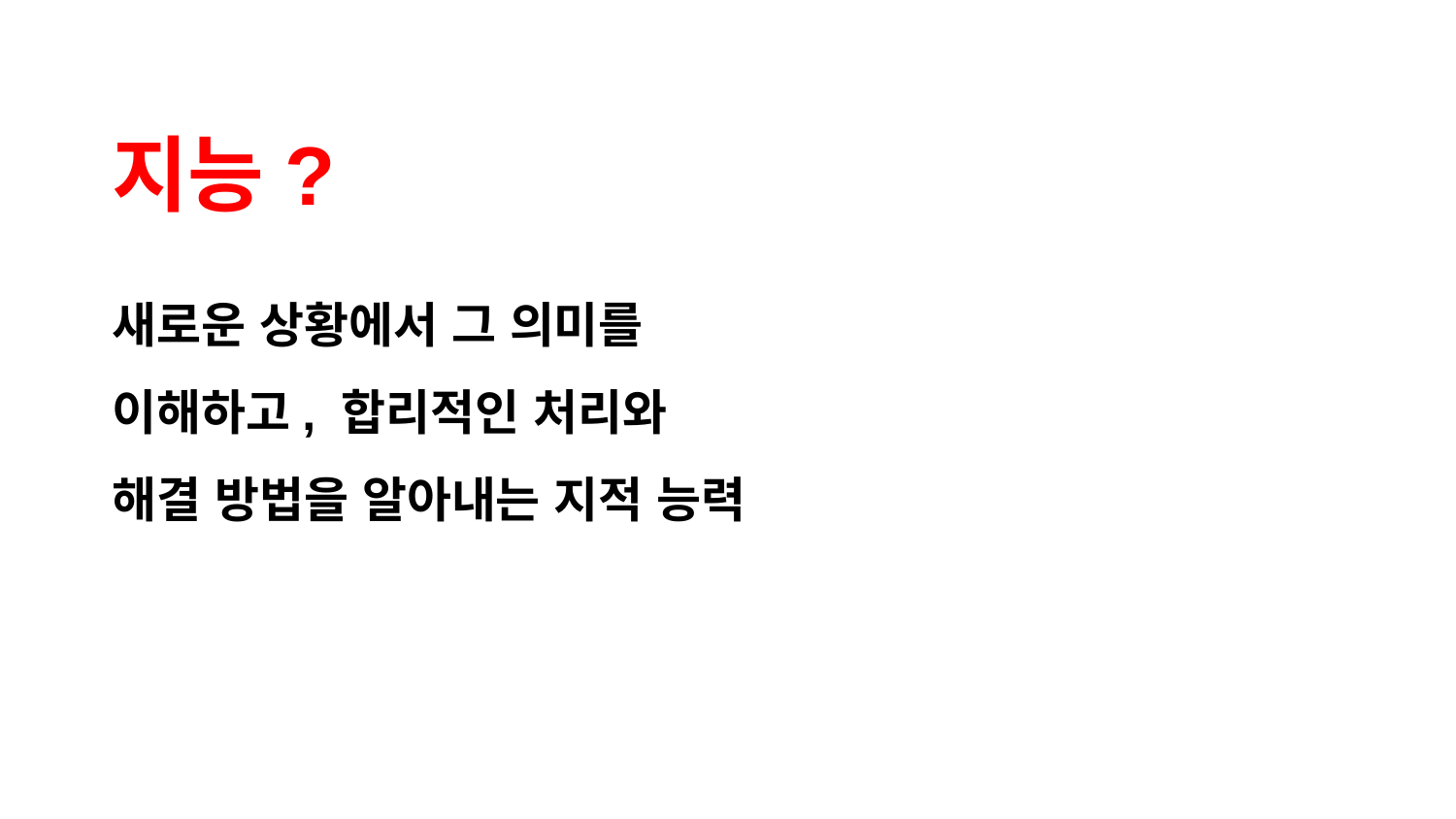

지능?
새로운 상황에서 그 의미를
이해하고, 합리적인 처리와
해결 방법을 알아내는 지적 능력